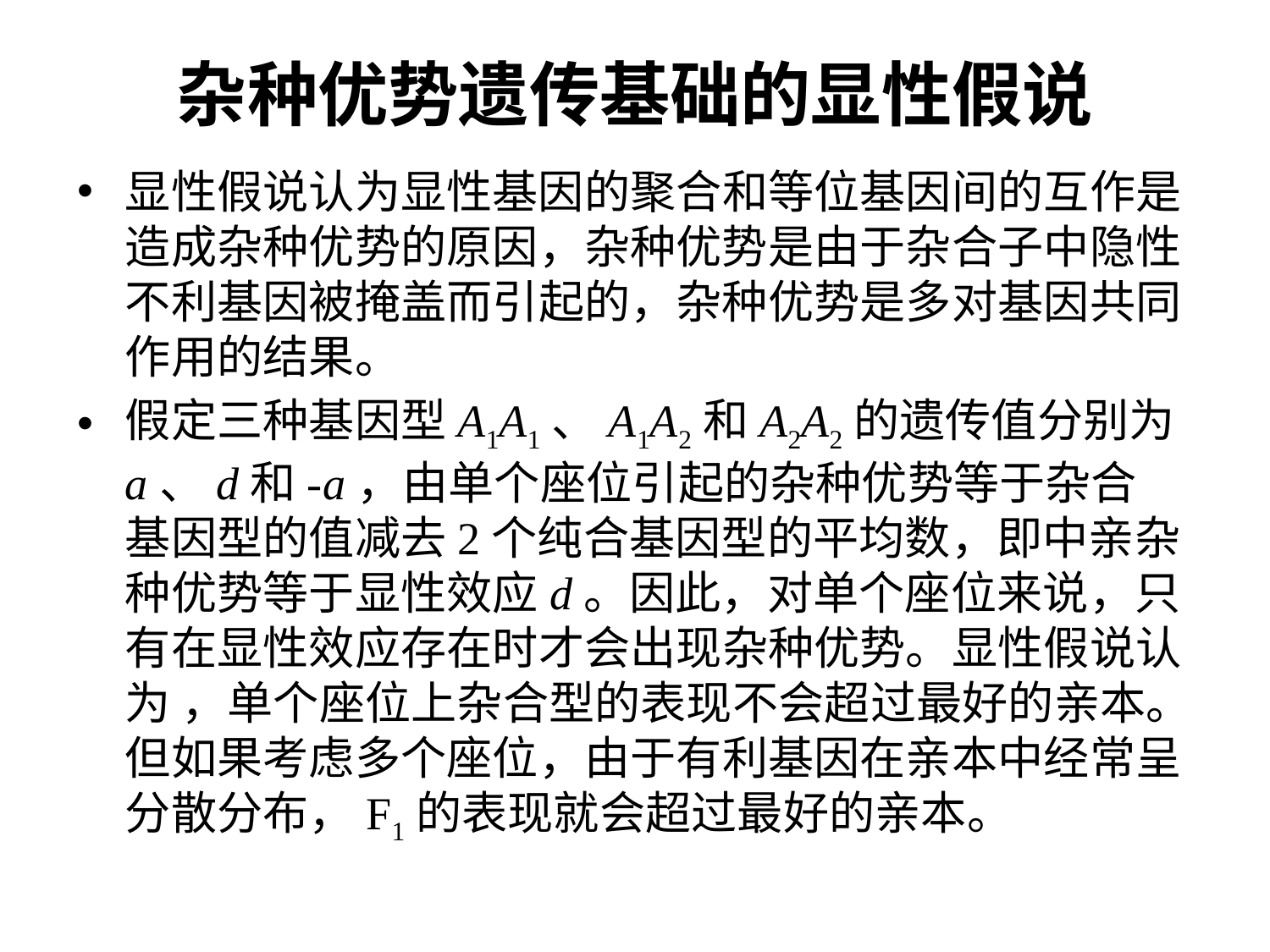

# 杂种优势遗传基础的显性假说
显性假说认为显性基因的聚合和等位基因间的互作是造成杂种优势的原因，杂种优势是由于杂合子中隐性不利基因被掩盖而引起的，杂种优势是多对基因共同作用的结果。
假定三种基因型A1A1、A1A2和A2A2的遗传值分别为a、d和-a，由单个座位引起的杂种优势等于杂合基因型的值减去2个纯合基因型的平均数，即中亲杂种优势等于显性效应d。因此，对单个座位来说，只有在显性效应存在时才会出现杂种优势。显性假说认为 ，单个座位上杂合型的表现不会超过最好的亲本。但如果考虑多个座位，由于有利基因在亲本中经常呈分散分布，F1的表现就会超过最好的亲本。